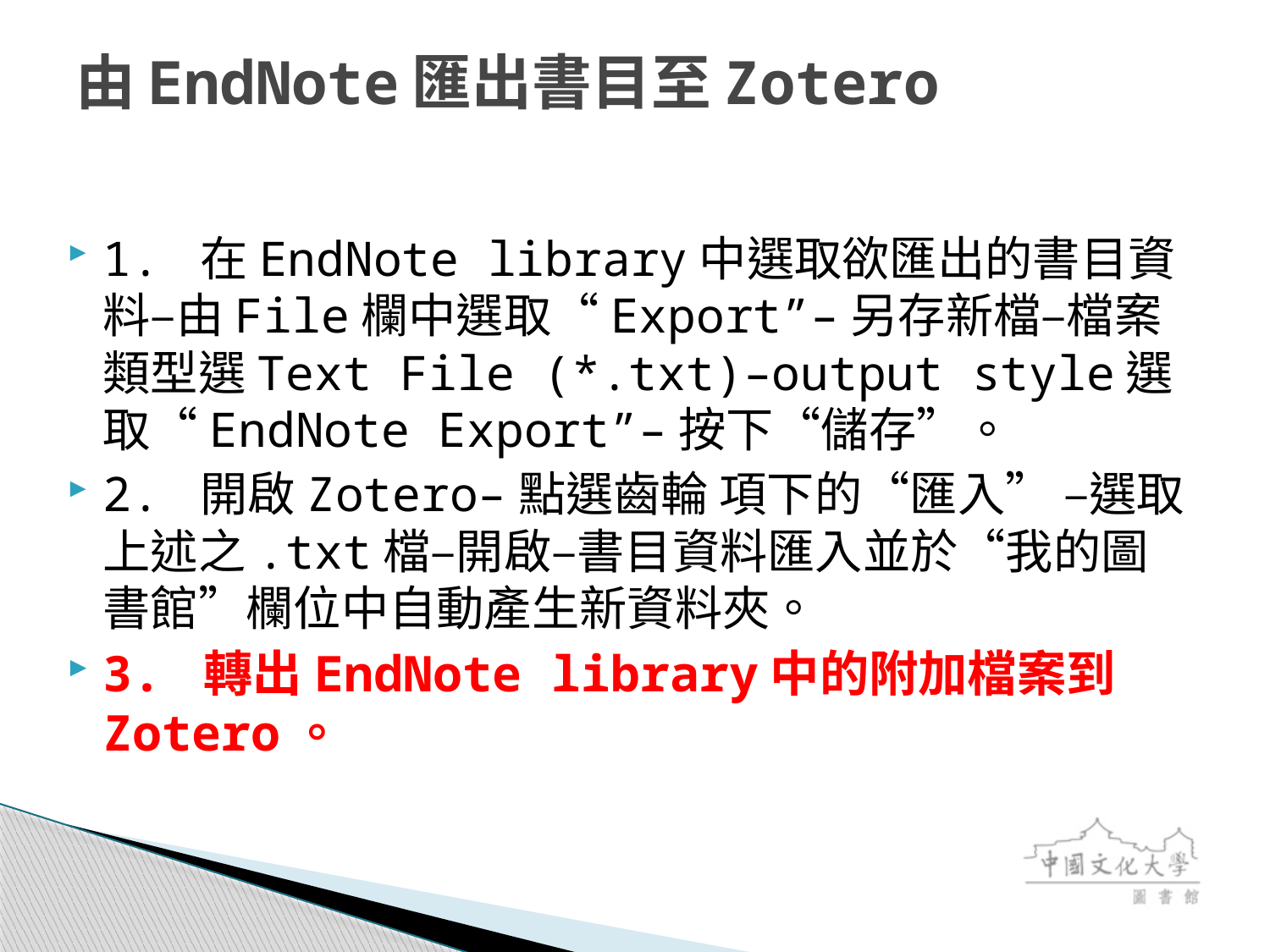

# 由EndNote匯出書目至Zotero
1. 在EndNote library中選取欲匯出的書目資料–由File欄中選取“Export”–另存新檔–檔案類型選Text File (*.txt)–output style選取“EndNote Export”–按下“儲存”。
2. 開啟Zotero–點選齒輪 項下的“匯入” –選取上述之.txt檔–開啟–書目資料匯入並於“我的圖書館”欄位中自動產生新資料夾。
3. 轉出EndNote library中的附加檔案到Zotero。